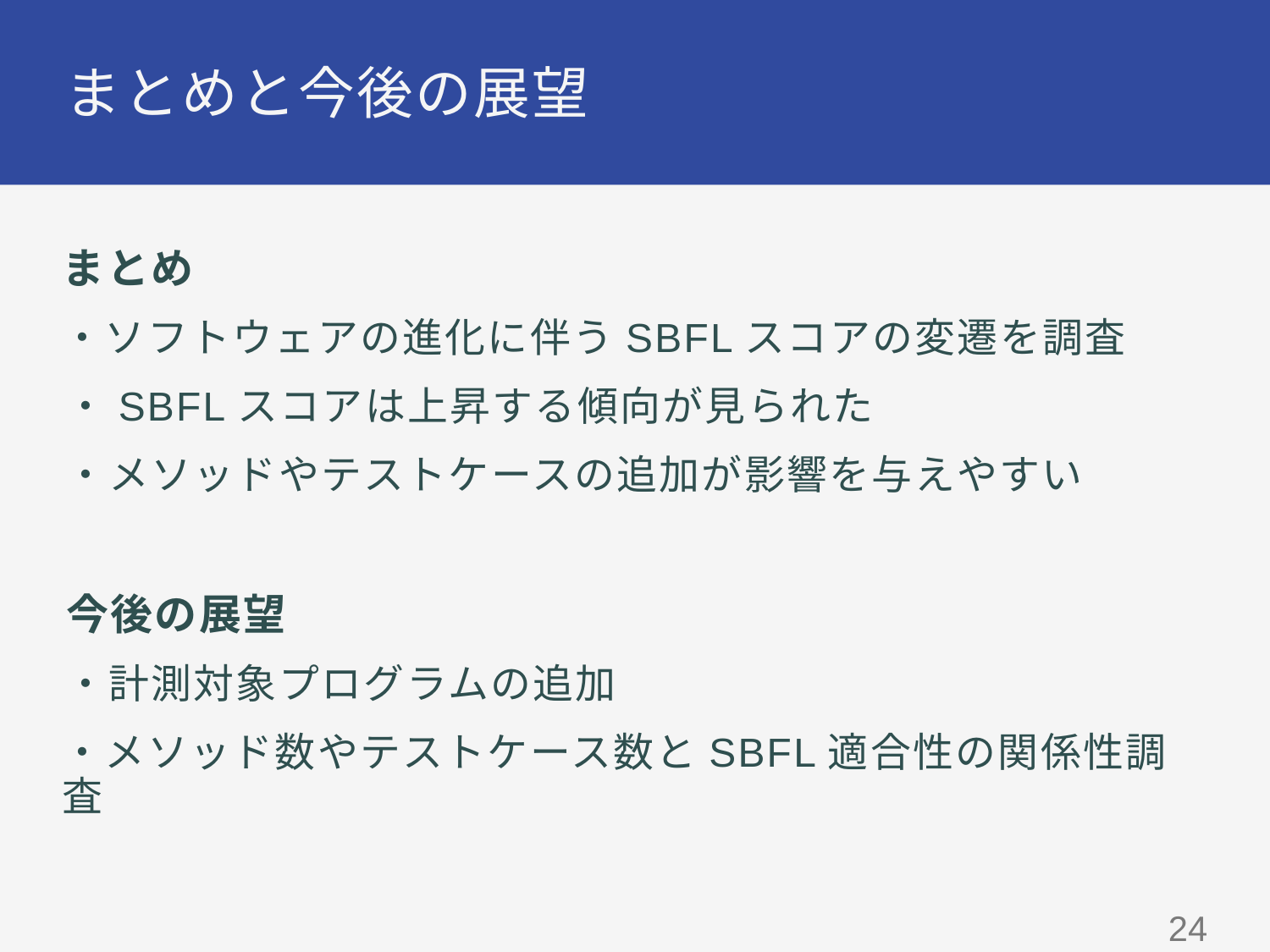

# まとめと今後の展望
まとめ
・ソフトウェアの進化に伴うSBFLスコアの変遷を調査
・SBFLスコアは上昇する傾向が見られた
・メソッドやテストケースの追加が影響を与えやすい

今後の展望
・計測対象プログラムの追加
・メソッド数やテストケース数とSBFL適合性の関係性調査

24